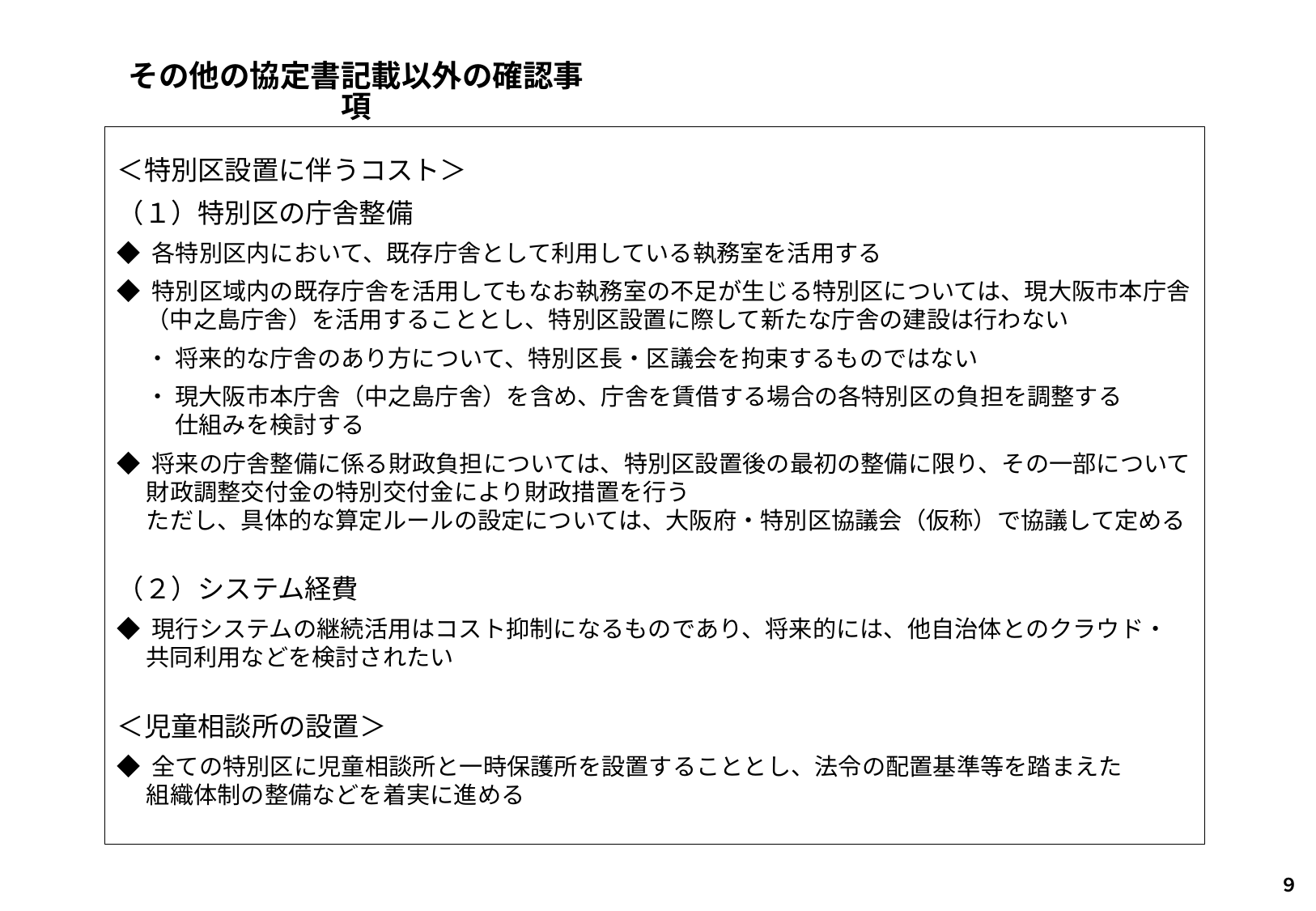

その他の協定書記載以外の確認事項

＜特別区設置に伴うコスト＞
（１）特別区の庁舎整備
◆ 各特別区内において、既存庁舎として利用している執務室を活用する
◆ 特別区域内の既存庁舎を活用してもなお執務室の不足が生じる特別区については、現大阪市本庁舎
　 （中之島庁舎）を活用することとし、特別区設置に際して新たな庁舎の建設は行わない
　 ・ 将来的な庁舎のあり方について、特別区長・区議会を拘束するものではない
　 ・ 現大阪市本庁舎（中之島庁舎）を含め、庁舎を賃借する場合の各特別区の負担を調整する
　　  仕組みを検討する
◆ 将来の庁舎整備に係る財政負担については、特別区設置後の最初の整備に限り、その一部について
　 財政調整交付金の特別交付金により財政措置を行う
　 ただし、具体的な算定ルールの設定については、大阪府・特別区協議会（仮称）で協議して定める

（２）システム経費
◆ 現行システムの継続活用はコスト抑制になるものであり、将来的には、他自治体とのクラウド・
　 共同利用などを検討されたい

＜児童相談所の設置＞
◆ 全ての特別区に児童相談所と一時保護所を設置することとし、法令の配置基準等を踏まえた
　 組織体制の整備などを着実に進める
９